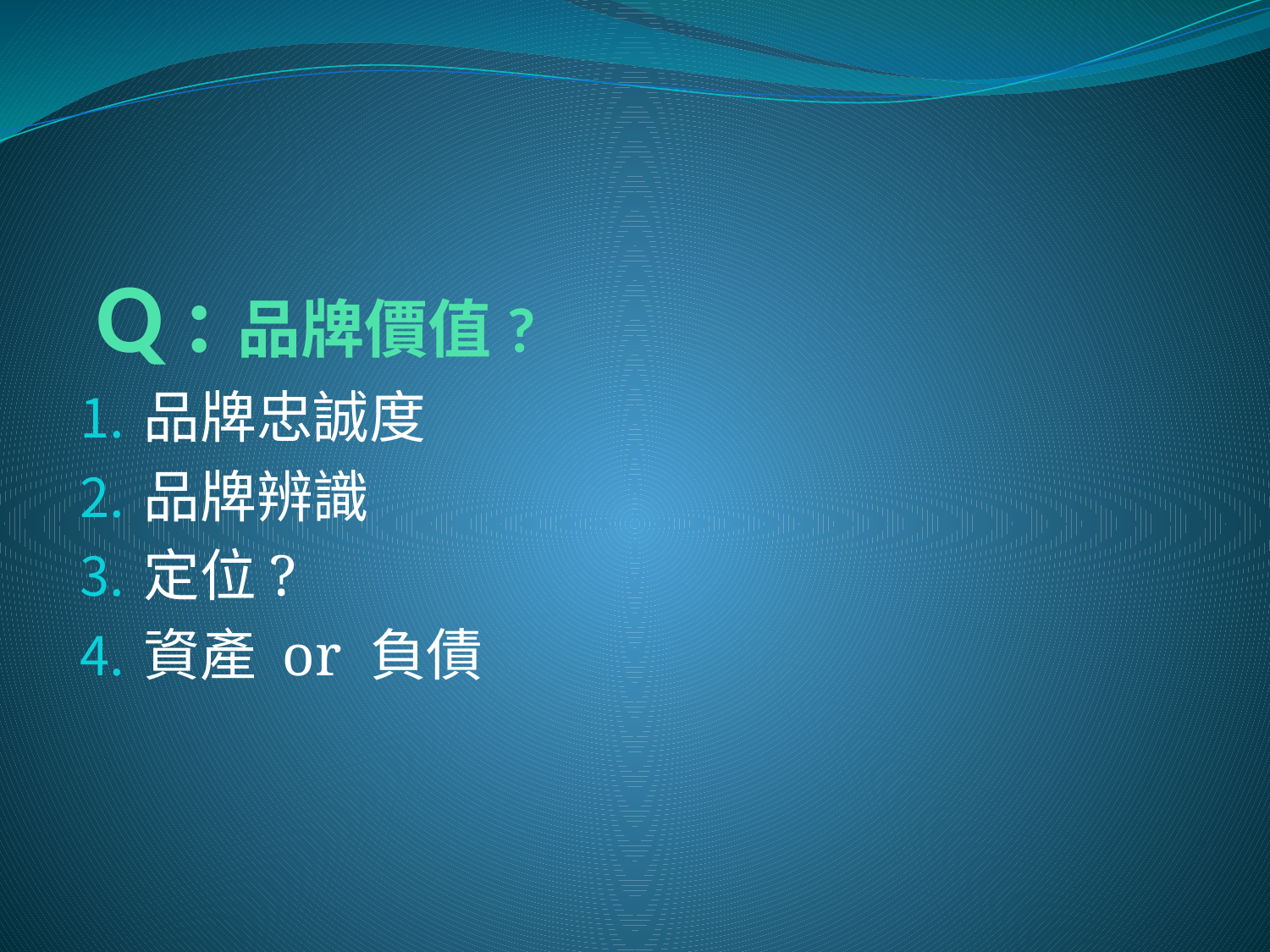

# Q :品牌價值?
品牌忠誠度
品牌辨識
定位?
資產 or 負債